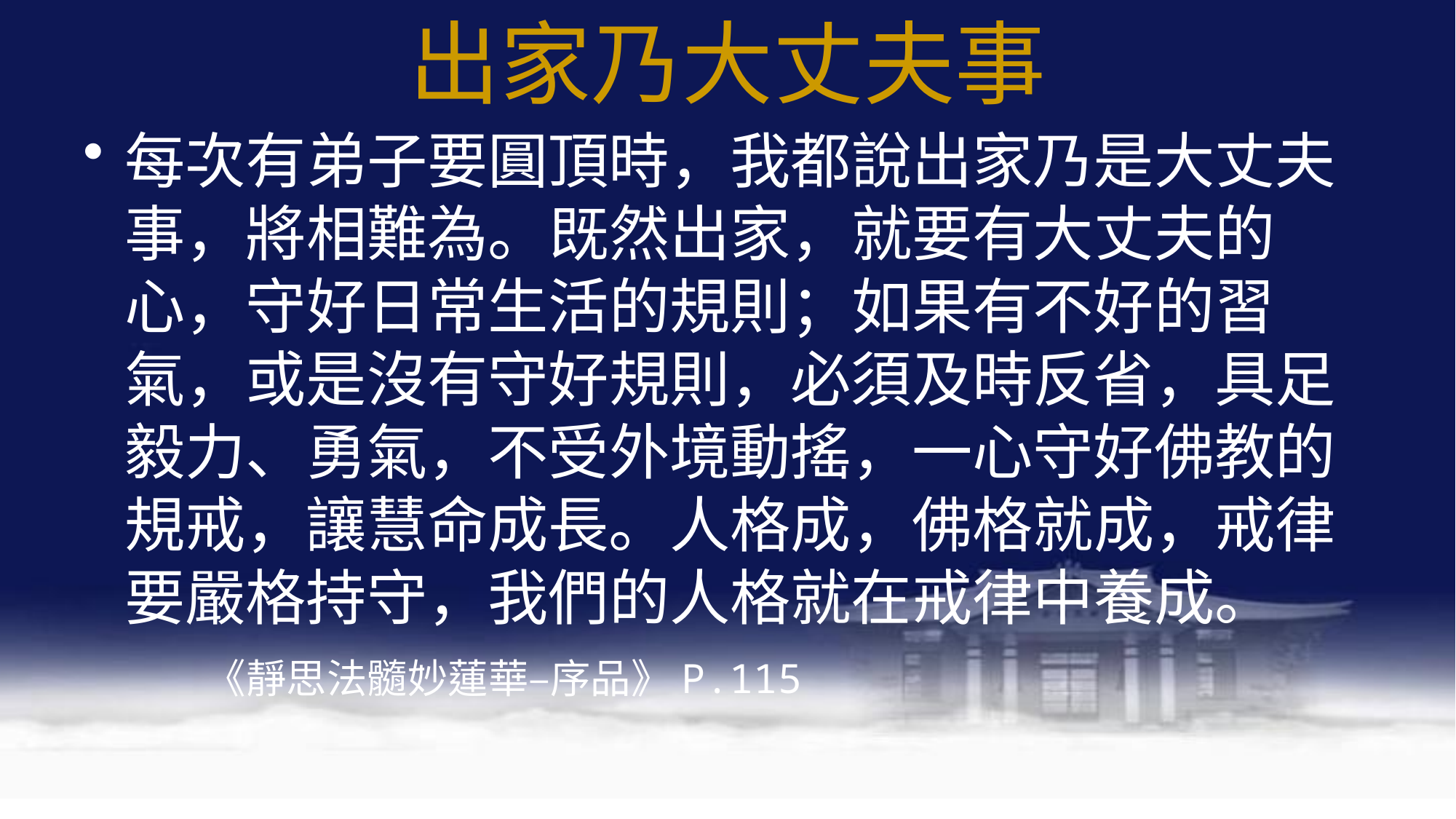

# 出家乃大丈夫事
每次有弟子要圓頂時，我都說出家乃是大丈夫事，將相難為。既然出家，就要有大丈夫的心，守好日常生活的規則；如果有不好的習氣，或是沒有守好規則，必須及時反省，具足毅力、勇氣，不受外境動搖，一心守好佛教的規戒，讓慧命成長。人格成，佛格就成，戒律要嚴格持守，我們的人格就在戒律中養成。
《靜思法髓妙蓮華–序品》P.115